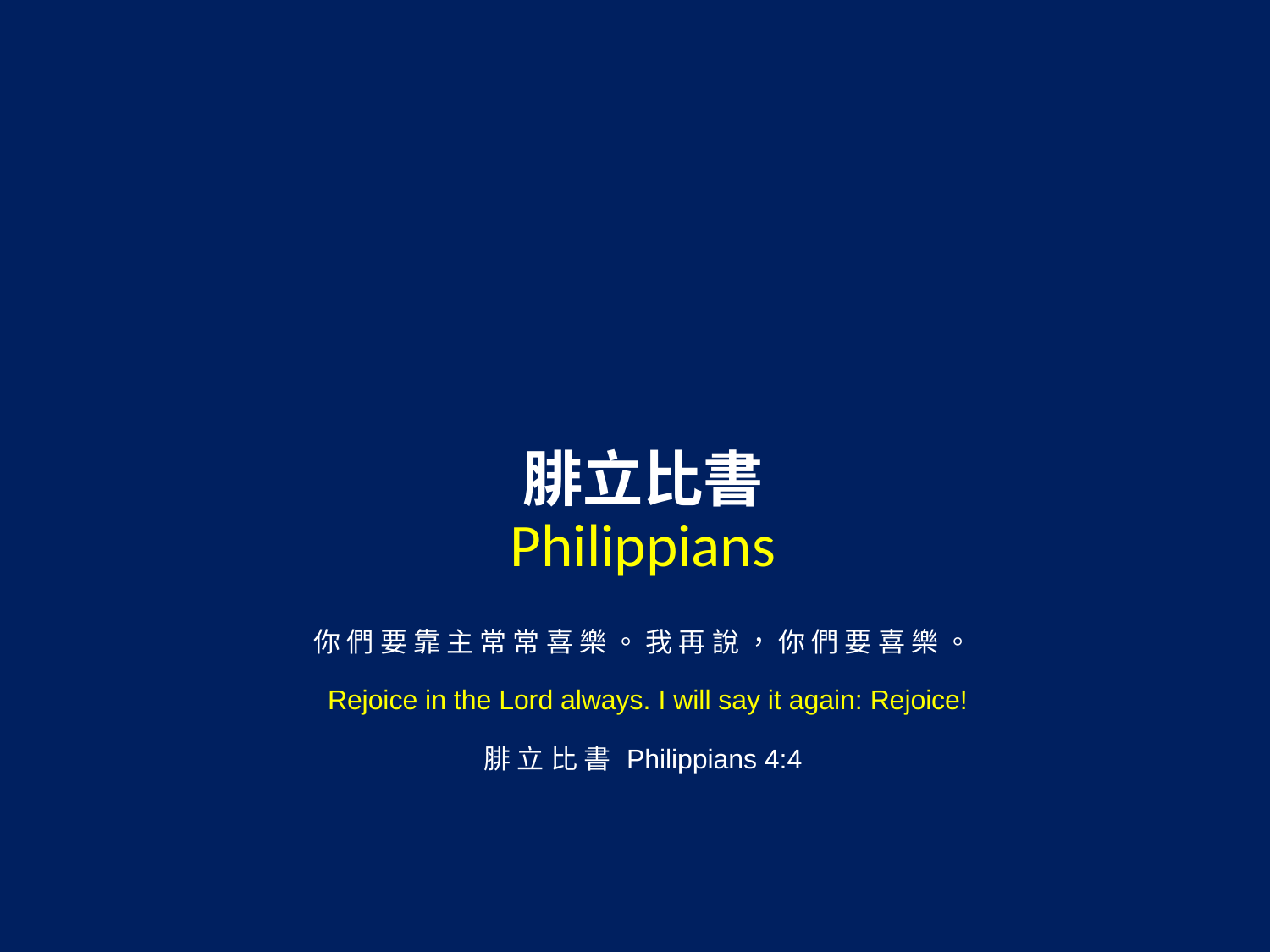

# 腓立比書 Philippians 你 們 要 靠 主 常 常 喜 樂 。 我 再 說 ， 你 們 要 喜 樂 。  Rejoice in the Lord always. I will say it again: Rejoice! 腓 立 比 書  Philippians 4:4